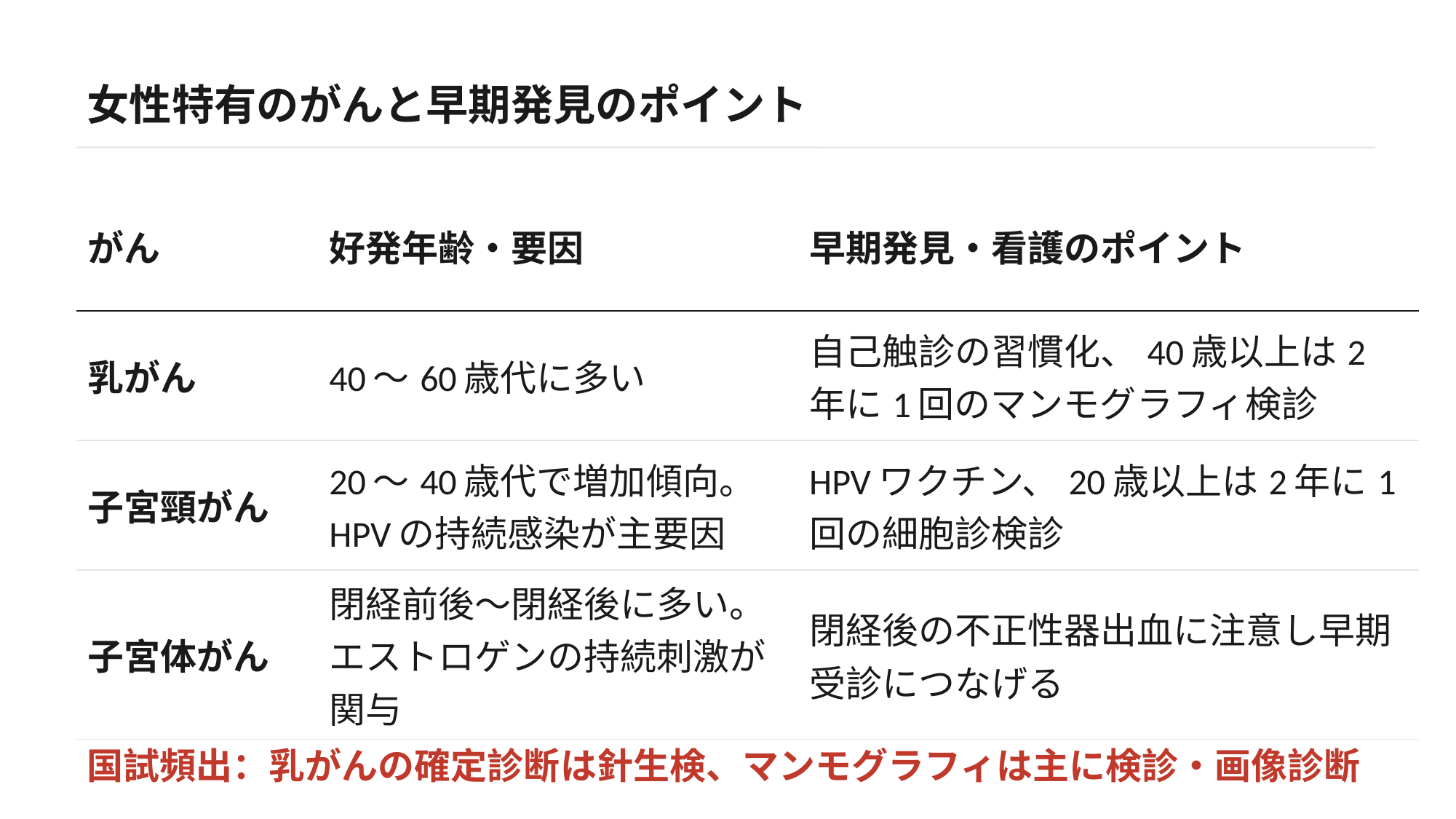

女性特有のがんと早期発見のポイント

| がん | 好発年齢・要因 | 早期発見・看護のポイント |
| --- | --- | --- |
| 乳がん | 40〜60歳代に多い | 自己触診の習慣化、40歳以上は2年に1回のマンモグラフィ検診 |
| 子宮頸がん | 20〜40歳代で増加傾向。HPVの持続感染が主要因 | HPVワクチン、20歳以上は2年に1回の細胞診検診 |
| 子宮体がん | 閉経前後〜閉経後に多い。エストロゲンの持続刺激が関与 | 閉経後の不正性器出血に注意し早期受診につなげる |
国試頻出：乳がんの確定診断は針生検、マンモグラフィは主に検診・画像診断